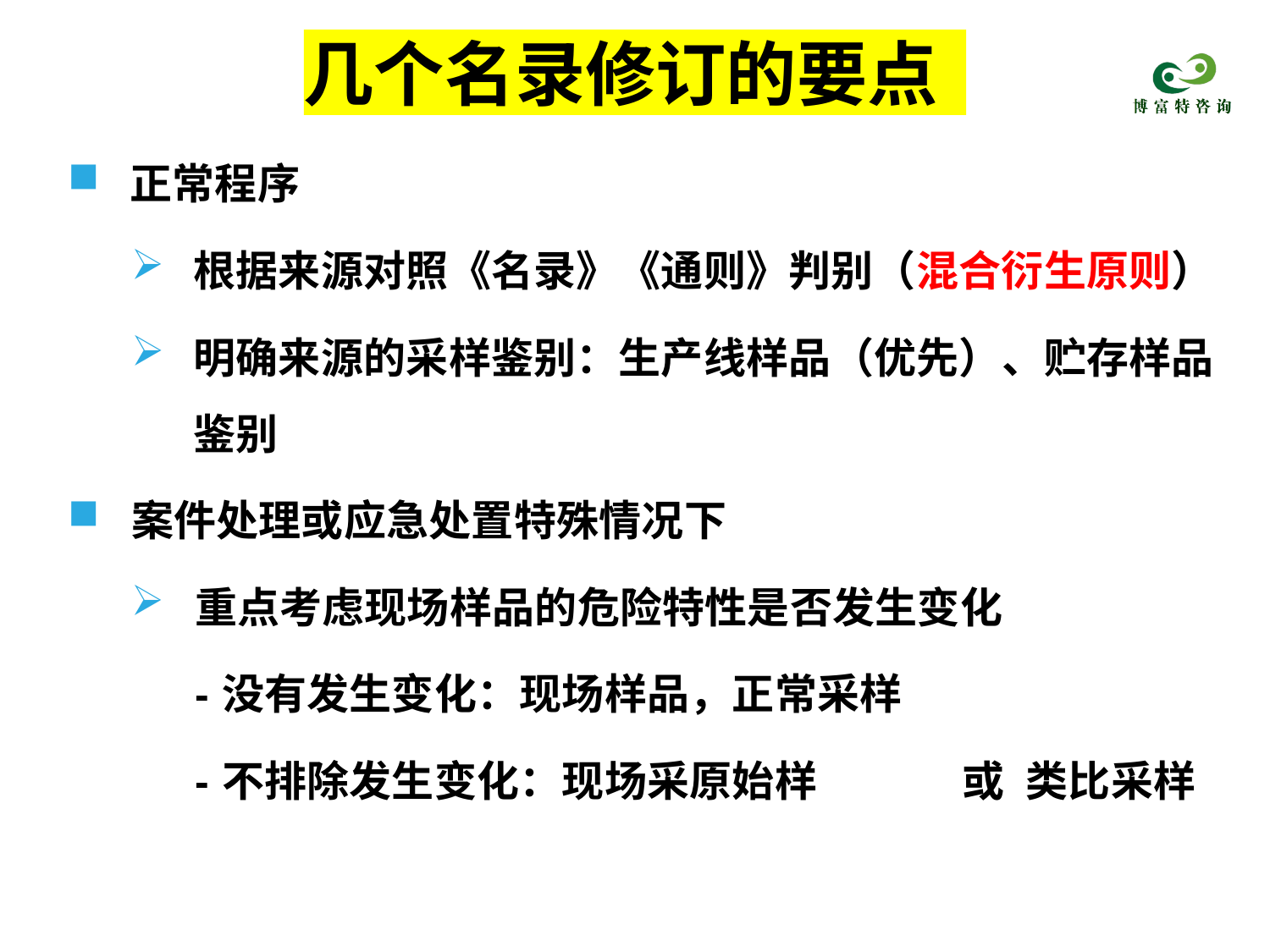

# 几个名录修订的要点
正常程序
根据来源对照《名录》《通则》判别（混合衍生原则）
明确来源的采样鉴别：生产线样品（优先）、贮存样品 鉴别
案件处理或应急处置特殊情况下
重点考虑现场样品的危险特性是否发生变化
-没有发生变化：现场样品，正常采样
-不排除发生变化：现场采原始样	或	类比采样